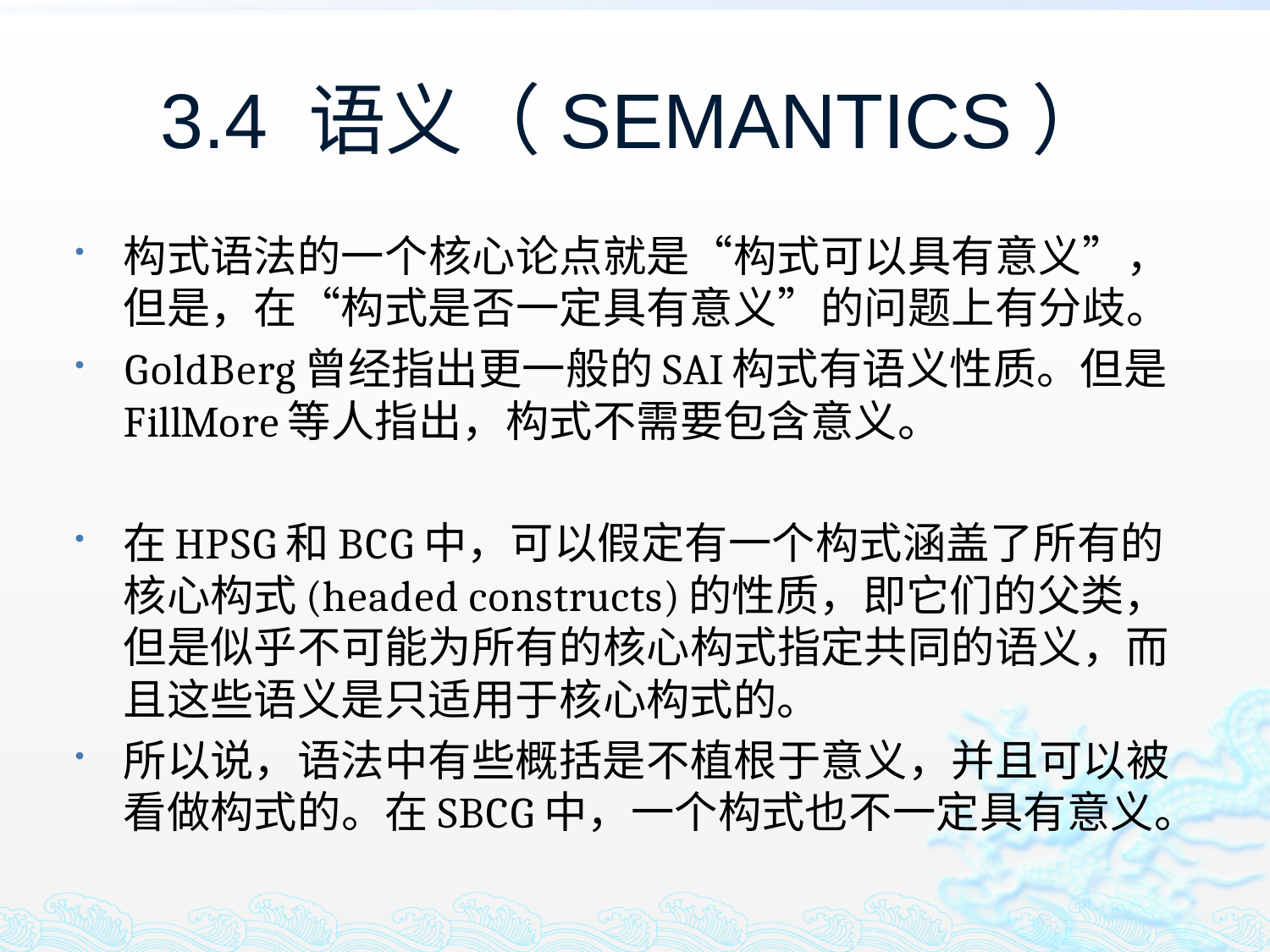

# 3.4 语义（SEMANTICS）
构式语法的一个核心论点就是“构式可以具有意义”，但是，在“构式是否一定具有意义”的问题上有分歧。
GoldBerg曾经指出更一般的SAI构式有语义性质。但是FillMore等人指出，构式不需要包含意义。

在HPSG和BCG中，可以假定有一个构式涵盖了所有的核心构式(headed constructs)的性质，即它们的父类，但是似乎不可能为所有的核心构式指定共同的语义，而且这些语义是只适用于核心构式的。
所以说，语法中有些概括是不植根于意义，并且可以被看做构式的。在SBCG中，一个构式也不一定具有意义。